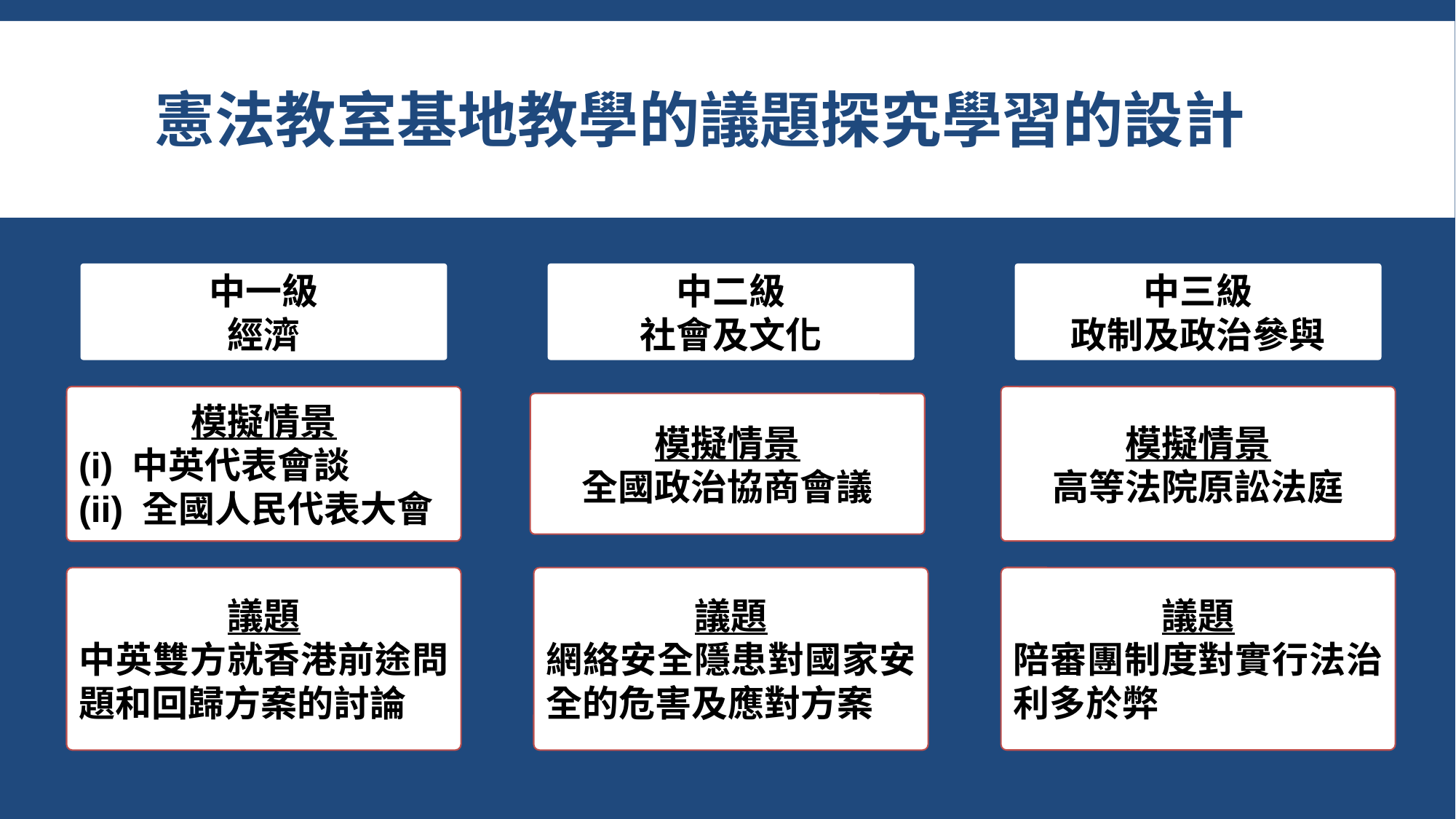

# 憲法教室基地教學的議題探究學習的設計
中一級
經濟
中二級
社會及文化
中三級
政制及政治參與

模擬情景
高等法院原訟法庭

模擬情景
(i) 中英代表會談
(ii) 全國人民代表大會

模擬情景
全國政治協商會議

議題
陪審團制度對實行法治利多於弊

議題
中英雙方就香港前途問題和回歸方案的討論

議題
網絡安全隱患對國家安全的危害及應對方案